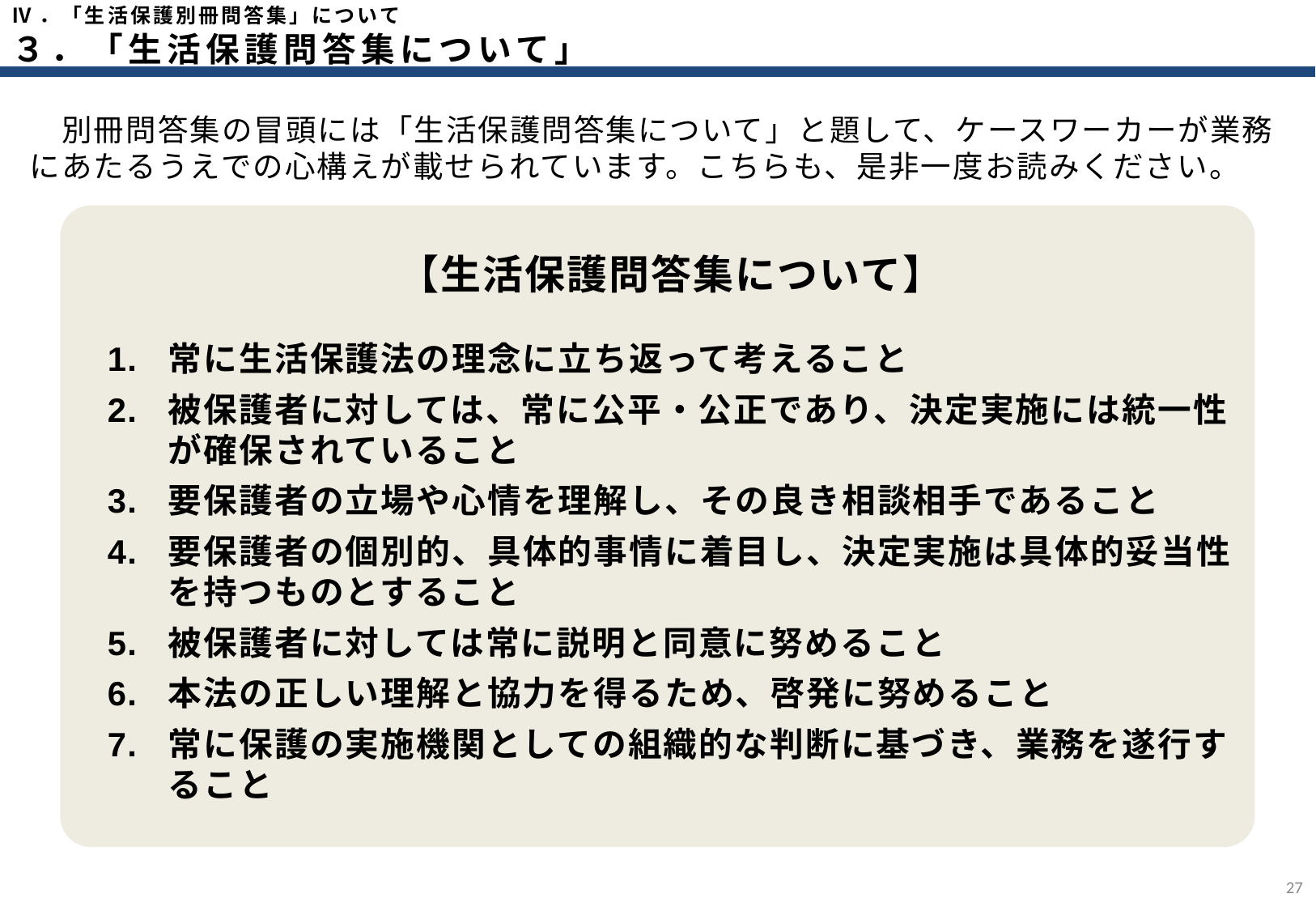

Ⅳ．「生活保護別冊問答集」について
３．「生活保護問答集について」
　別冊問答集の冒頭には「生活保護問答集について」と題して、ケースワーカーが業務にあたるうえでの心構えが載せられています。こちらも、是非一度お読みください。
【生活保護問答集について】

常に生活保護法の理念に立ち返って考えること
被保護者に対しては、常に公平・公正であり、決定実施には統一性が確保されていること
要保護者の立場や心情を理解し、その良き相談相手であること
要保護者の個別的、具体的事情に着目し、決定実施は具体的妥当性を持つものとすること
被保護者に対しては常に説明と同意に努めること
本法の正しい理解と協力を得るため、啓発に努めること
常に保護の実施機関としての組織的な判断に基づき、業務を遂行すること
27